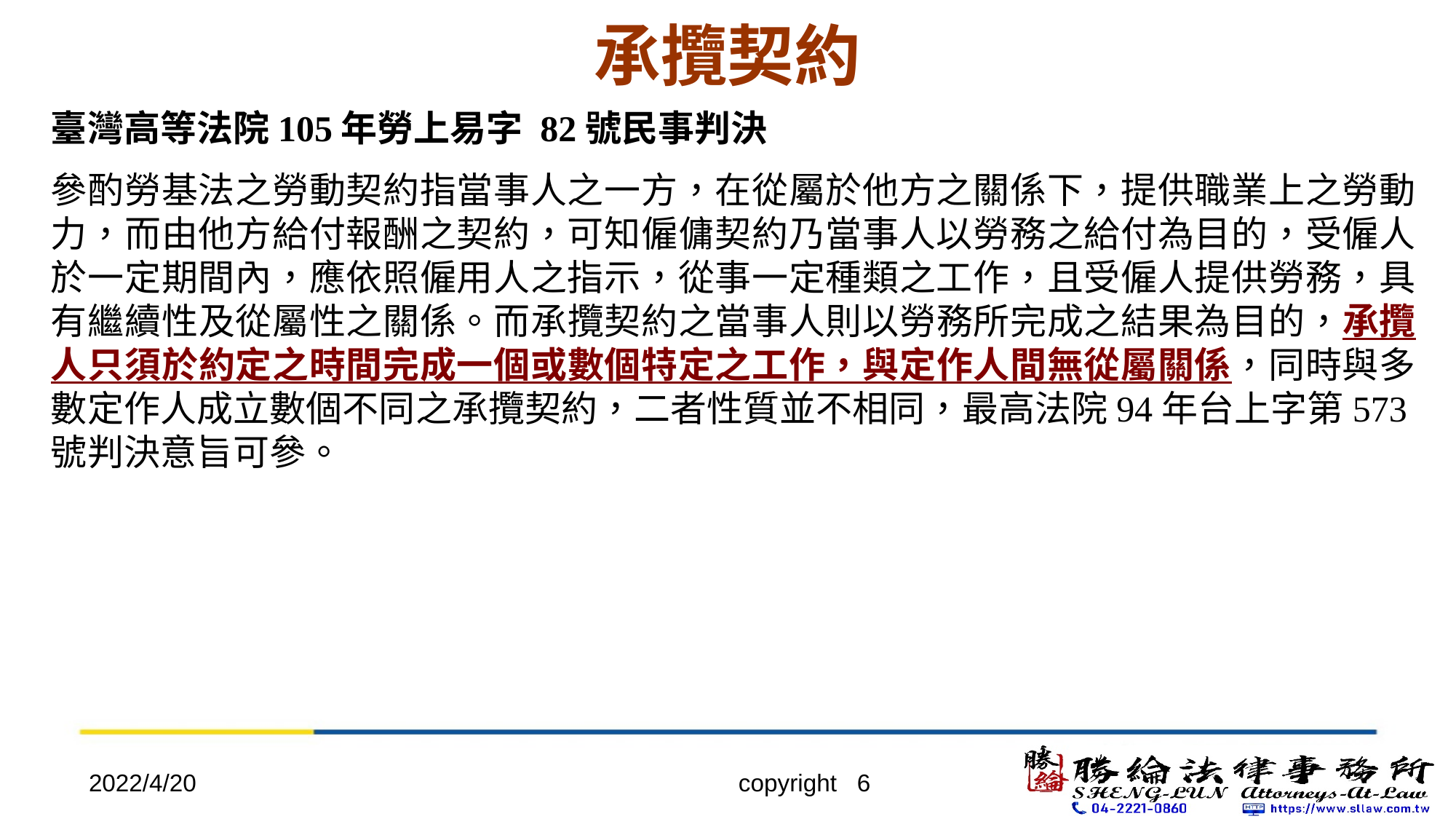

# 承攬契約
臺灣高等法院105年勞上易字 82號民事判決

參酌勞基法之勞動契約指當事人之一方，在從屬於他方之關係下，提供職業上之勞動力，而由他方給付報酬之契約，可知僱傭契約乃當事人以勞務之給付為目的，受僱人於一定期間內，應依照僱用人之指示，從事一定種類之工作，且受僱人提供勞務，具有繼續性及從屬性之關係。而承攬契約之當事人則以勞務所完成之結果為目的，承攬人只須於約定之時間完成一個或數個特定之工作，與定作人間無從屬關係，同時與多數定作人成立數個不同之承攬契約，二者性質並不相同，最高法院94年台上字第573號判決意旨可參。
2022/4/20
copyright   6